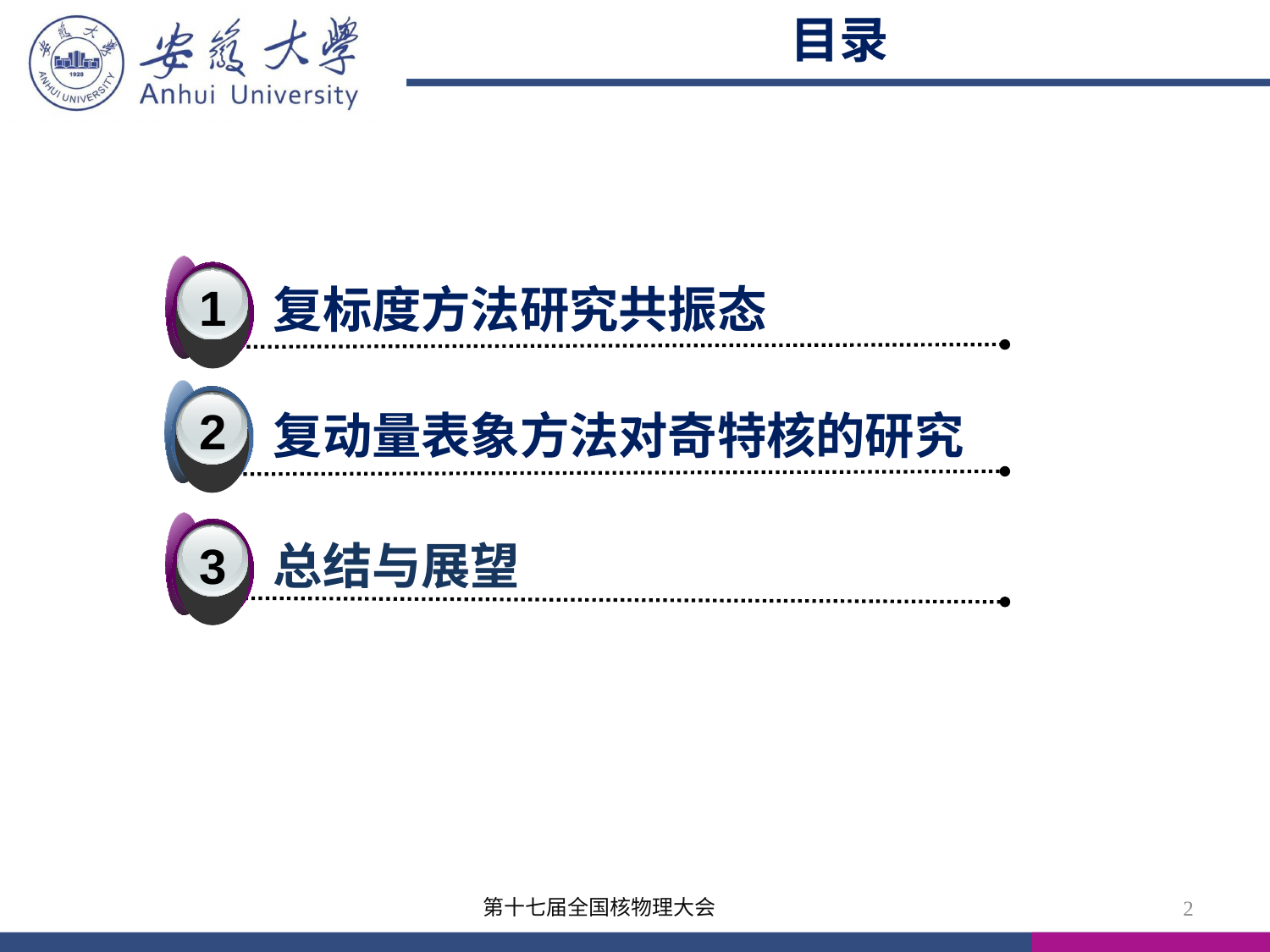

目录

复标度方法研究共振态
1

复动量表象方法对奇特核的研究

总结与展望

2

3

第十七届全国核物理大会
2